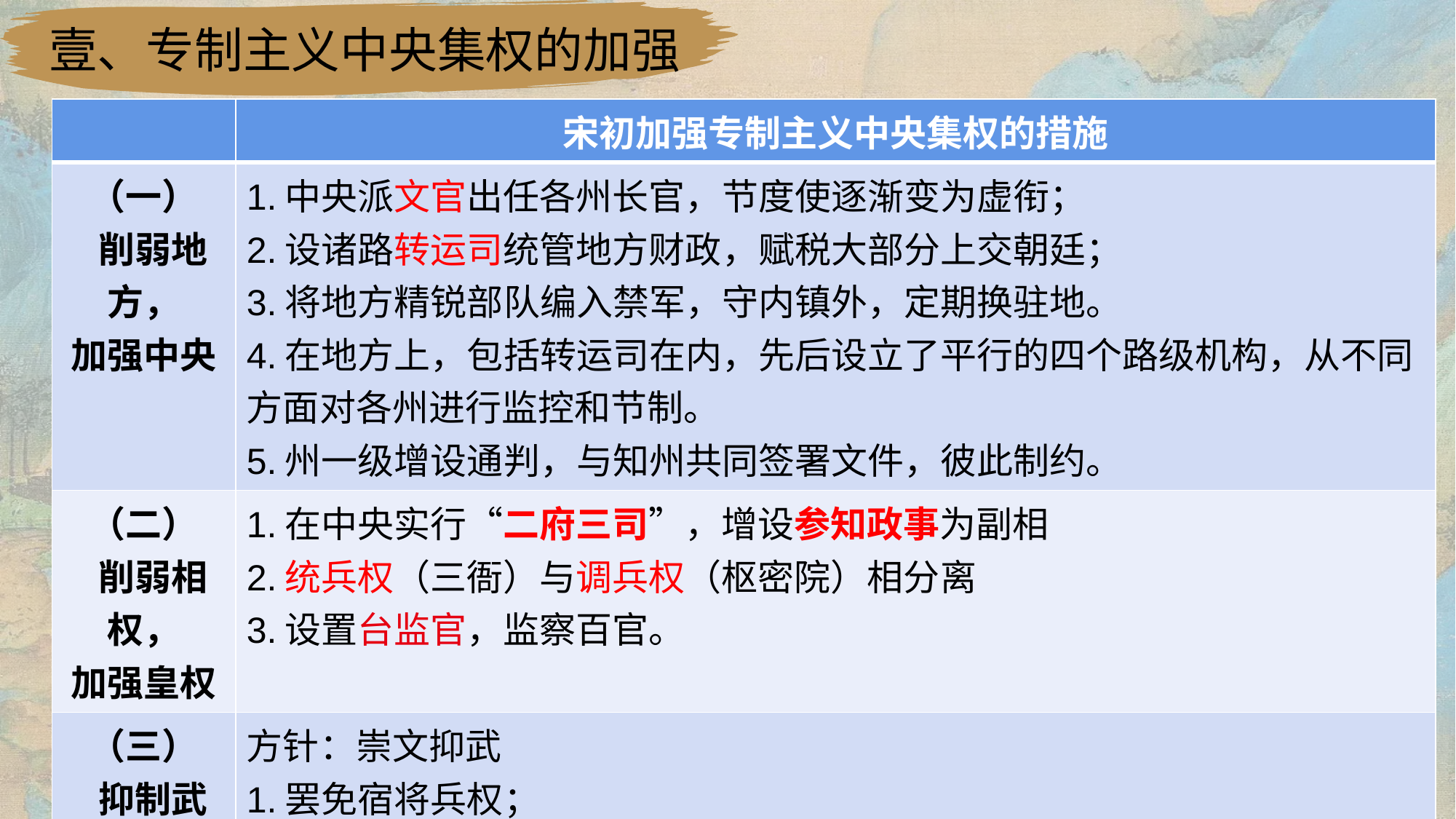

壹、专制主义中央集权的加强
|  | 宋初加强专制主义中央集权的措施 |
| --- | --- |
| （一） 削弱地方， 加强中央 | 1.中央派文官出任各州长官，节度使逐渐变为虚衔； 2.设诸路转运司统管地方财政，赋税大部分上交朝廷； 3.将地方精锐部队编入禁军，守内镇外，定期换驻地。 4.在地方上，包括转运司在内，先后设立了平行的四个路级机构，从不同方面对各州进行监控和节制。 5.州一级增设通判，与知州共同签署文件，彼此制约。 |
| （二） 削弱相权， 加强皇权 | 1.在中央实行“二府三司”，增设参知政事为副相 2.统兵权（三衙）与调兵权（枢密院）相分离 3.设置台监官，监察百官。 |
| （三） 抑制武将， 以文制武 | 方针：崇文抑武 1.罢免宿将兵权； 2.任用文官担任枢密院长官，作战不设主帅，将从中御。 3.大力提倡文治，扩大科举规模，抬高文官和士人的地位。 |